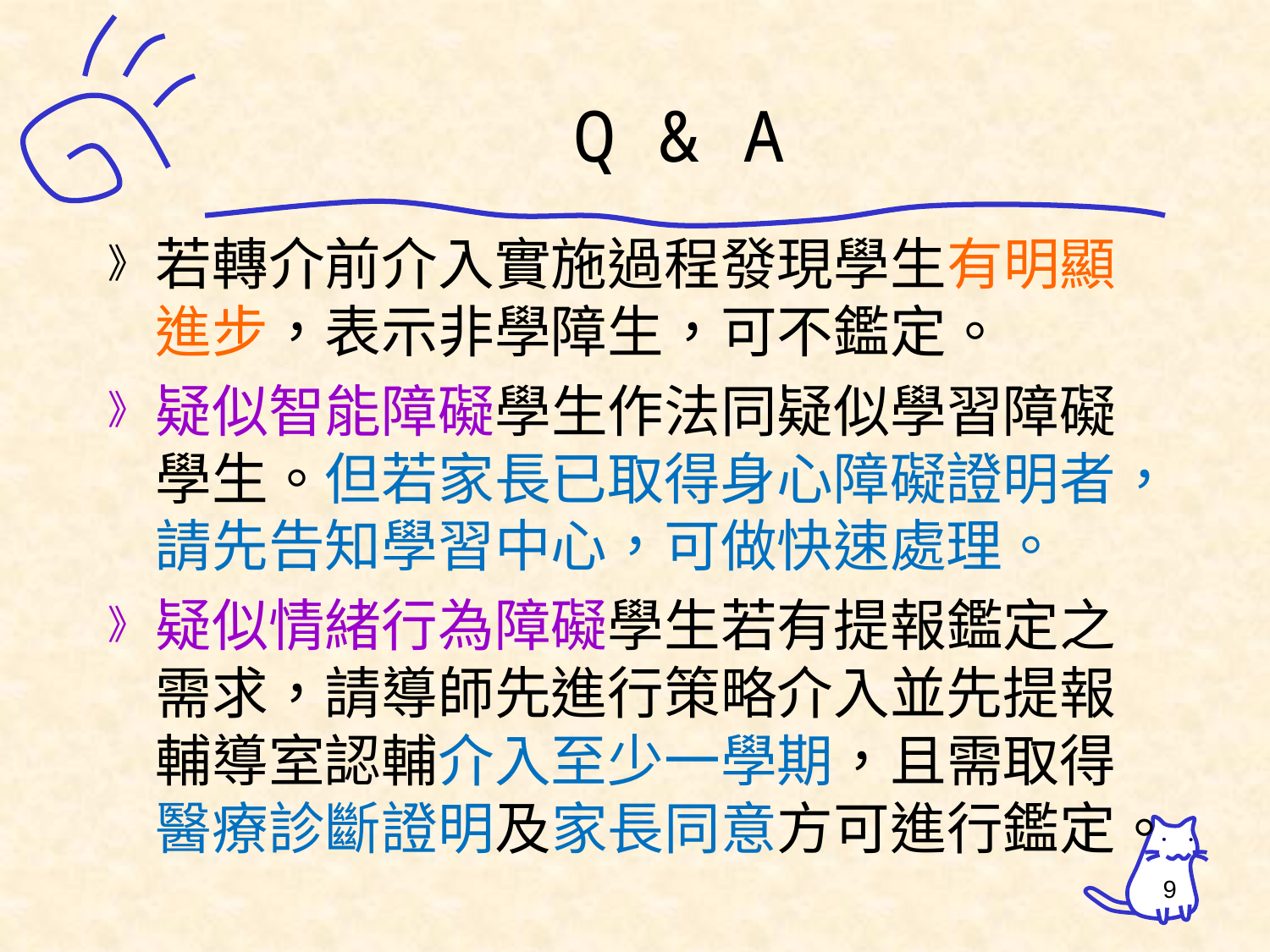

Q & A
若轉介前介入實施過程發現學生有明顯進步，表示非學障生，可不鑑定。
疑似智能障礙學生作法同疑似學習障礙學生。但若家長已取得身心障礙證明者，請先告知學習中心，可做快速處理。
疑似情緒行為障礙學生若有提報鑑定之需求，請導師先進行策略介入並先提報輔導室認輔介入至少一學期，且需取得醫療診斷證明及家長同意方可進行鑑定。
9